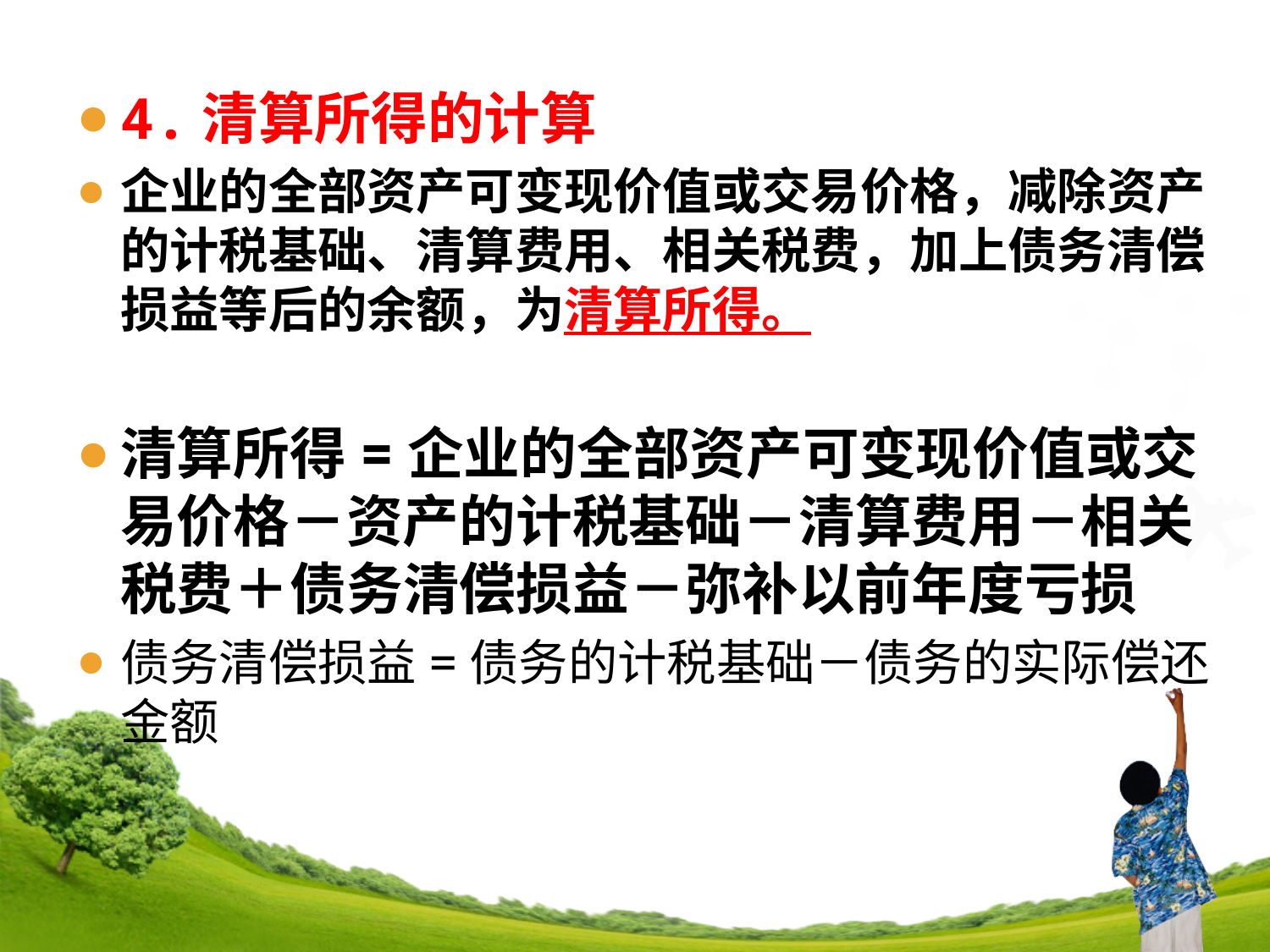

4.清算所得的计算
企业的全部资产可变现价值或交易价格，减除资产的计税基础、清算费用、相关税费，加上债务清偿损益等后的余额，为清算所得。

清算所得=企业的全部资产可变现价值或交易价格－资产的计税基础－清算费用－相关税费＋债务清偿损益－弥补以前年度亏损
债务清偿损益=债务的计税基础－债务的实际偿还金额

57